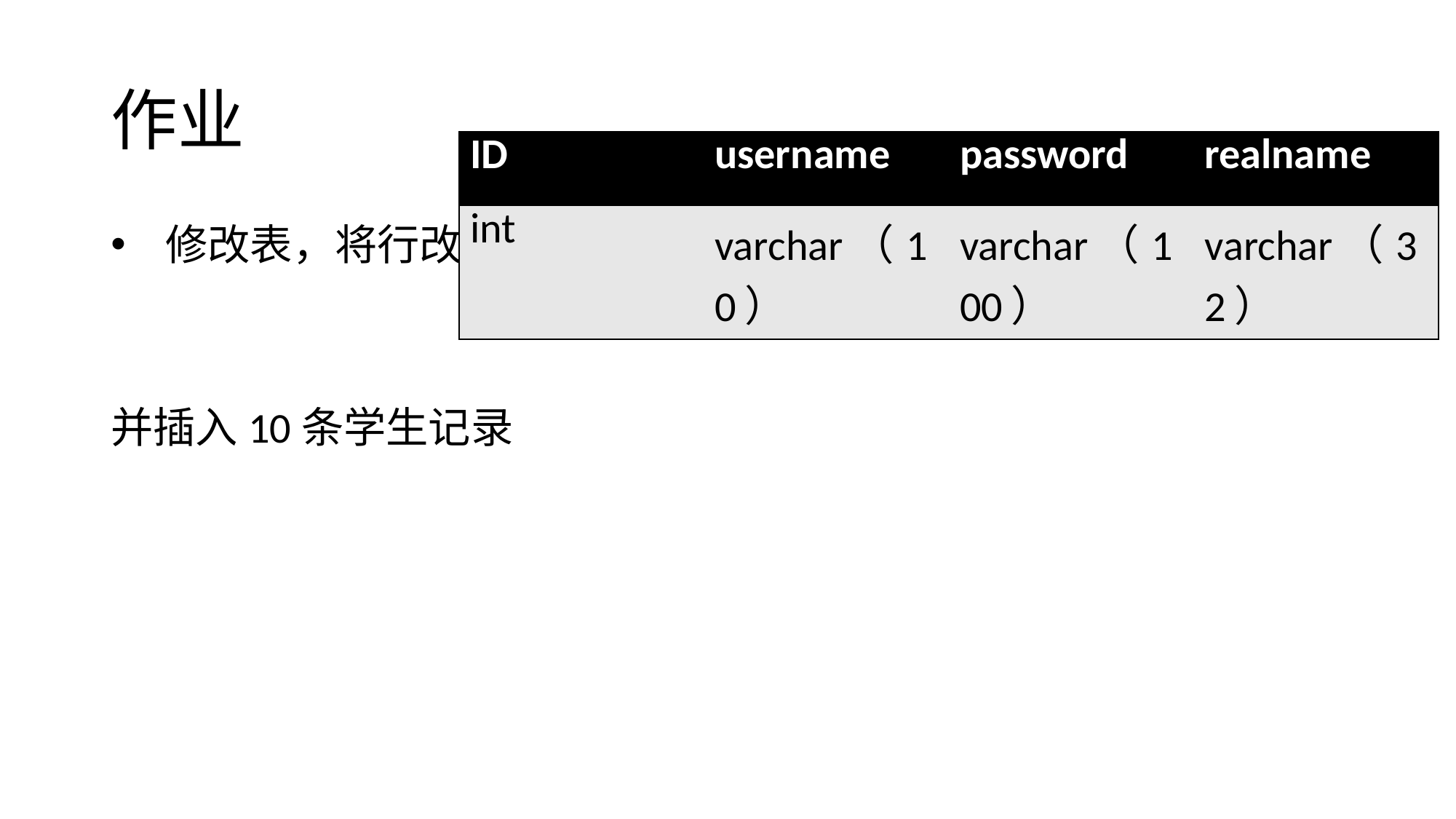

# 作业
| ID | username | password | realname |
| --- | --- | --- | --- |
| int | varchar（10） | varchar（100） | varchar（32） |
修改表，将行改为

并插入10条学生记录